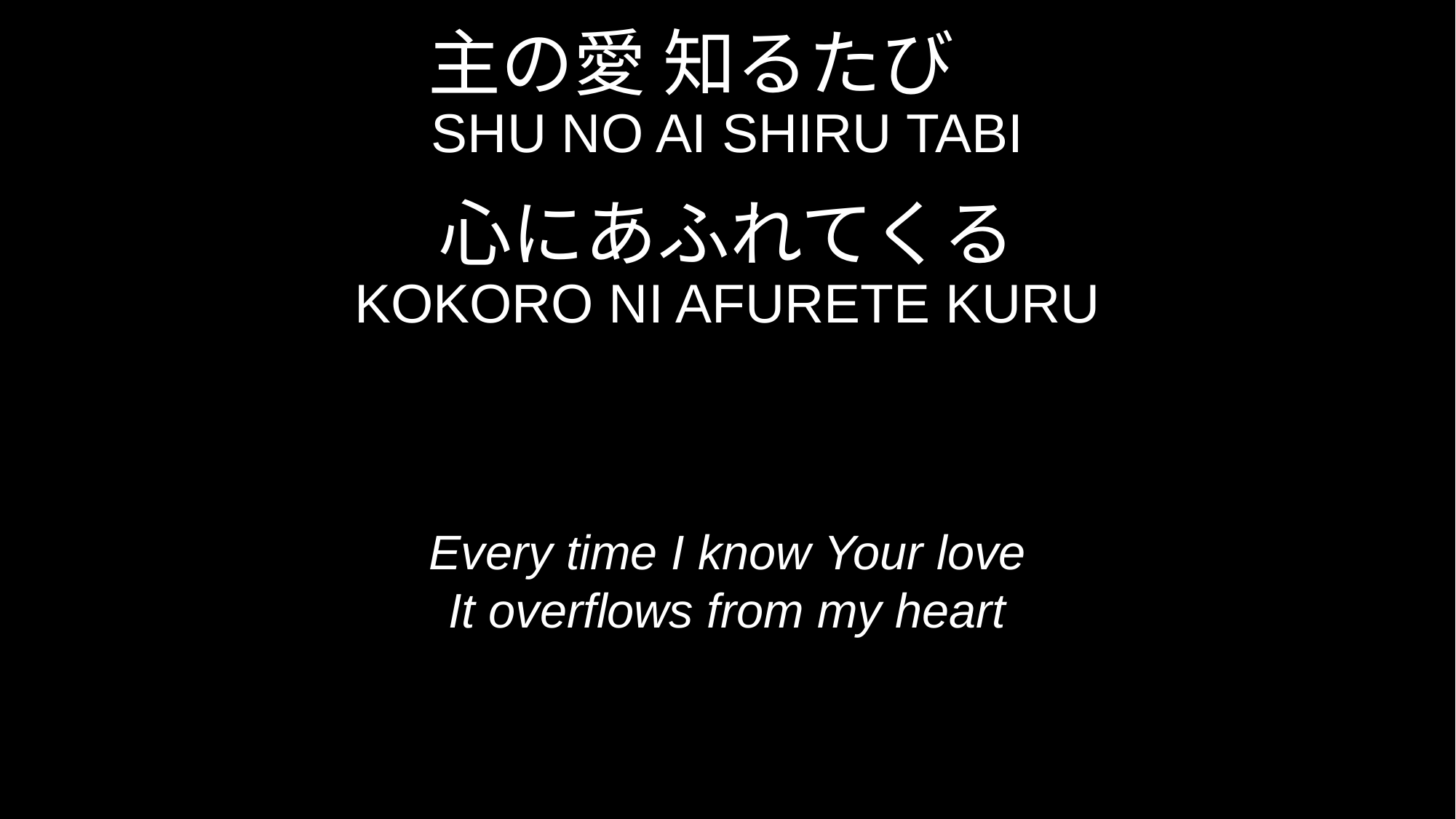

主の愛 知るたび
SHU NO AI SHIRU TABI

心にあふれてくる
KOKORO NI AFURETE KURU
Every time I know Your love
It overflows from my heart